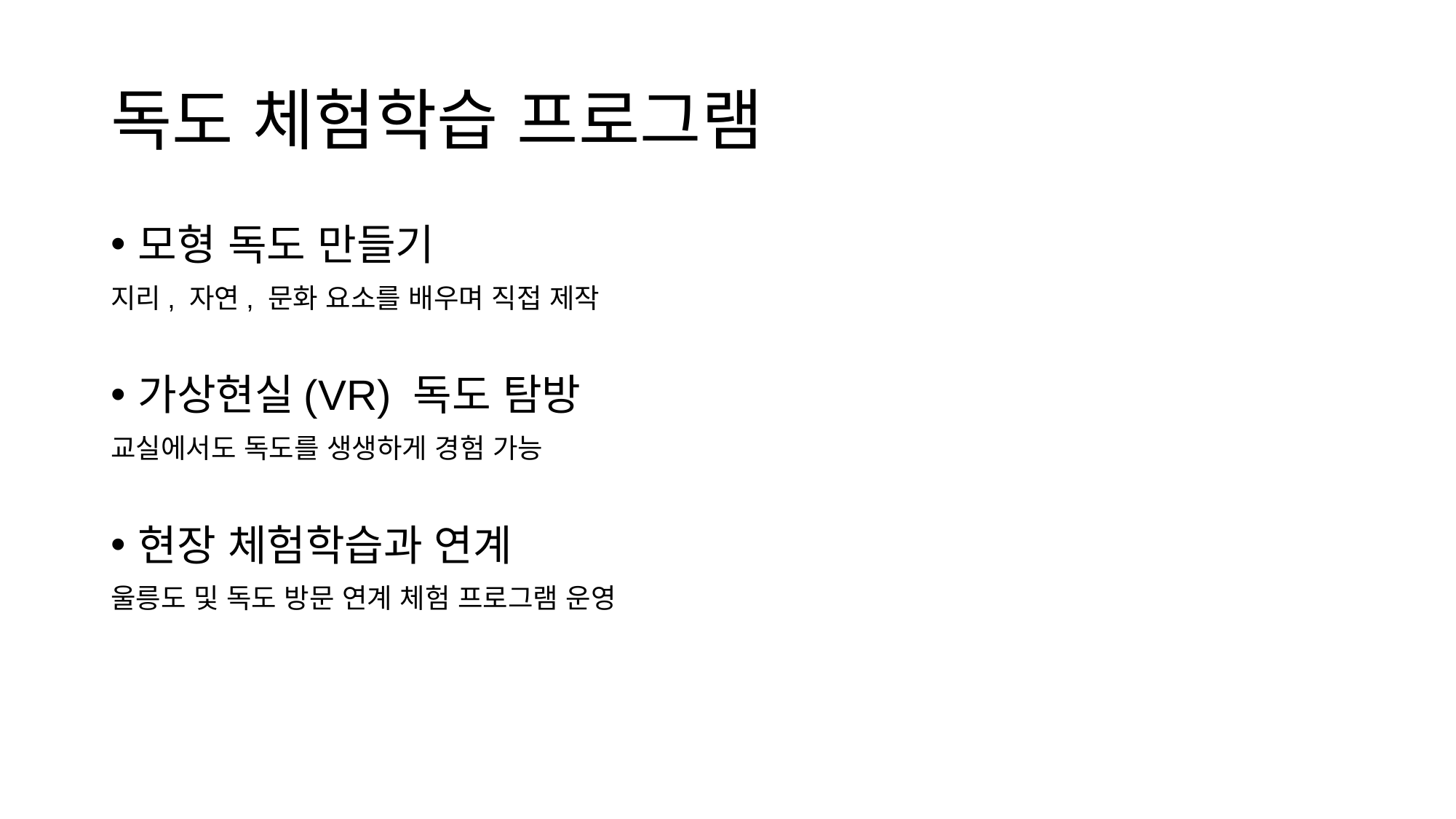

# 독도 체험학습 프로그램
모형 독도 만들기
지리, 자연, 문화 요소를 배우며 직접 제작

가상현실(VR) 독도 탐방
교실에서도 독도를 생생하게 경험 가능

현장 체험학습과 연계
울릉도 및 독도 방문 연계 체험 프로그램 운영